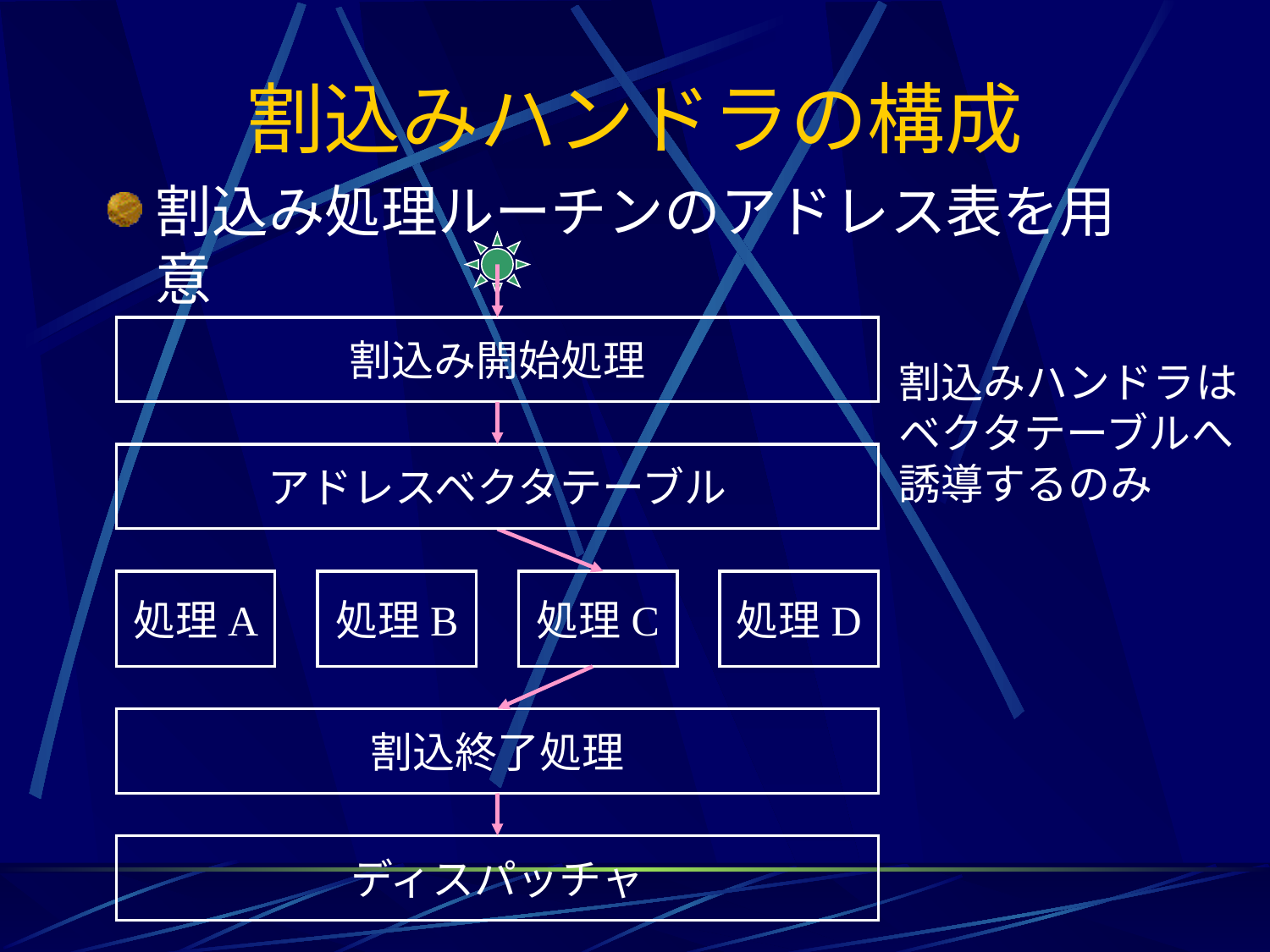

# 割込みハンドラの構成
割込み処理ルーチンのアドレス表を用意

割込み開始処理
割込みハンドラは
ベクタテーブルへ
誘導するのみ

アドレスベクタテーブル

処理A
処理B
処理C
処理D

割込終了処理

ディスパッチャ